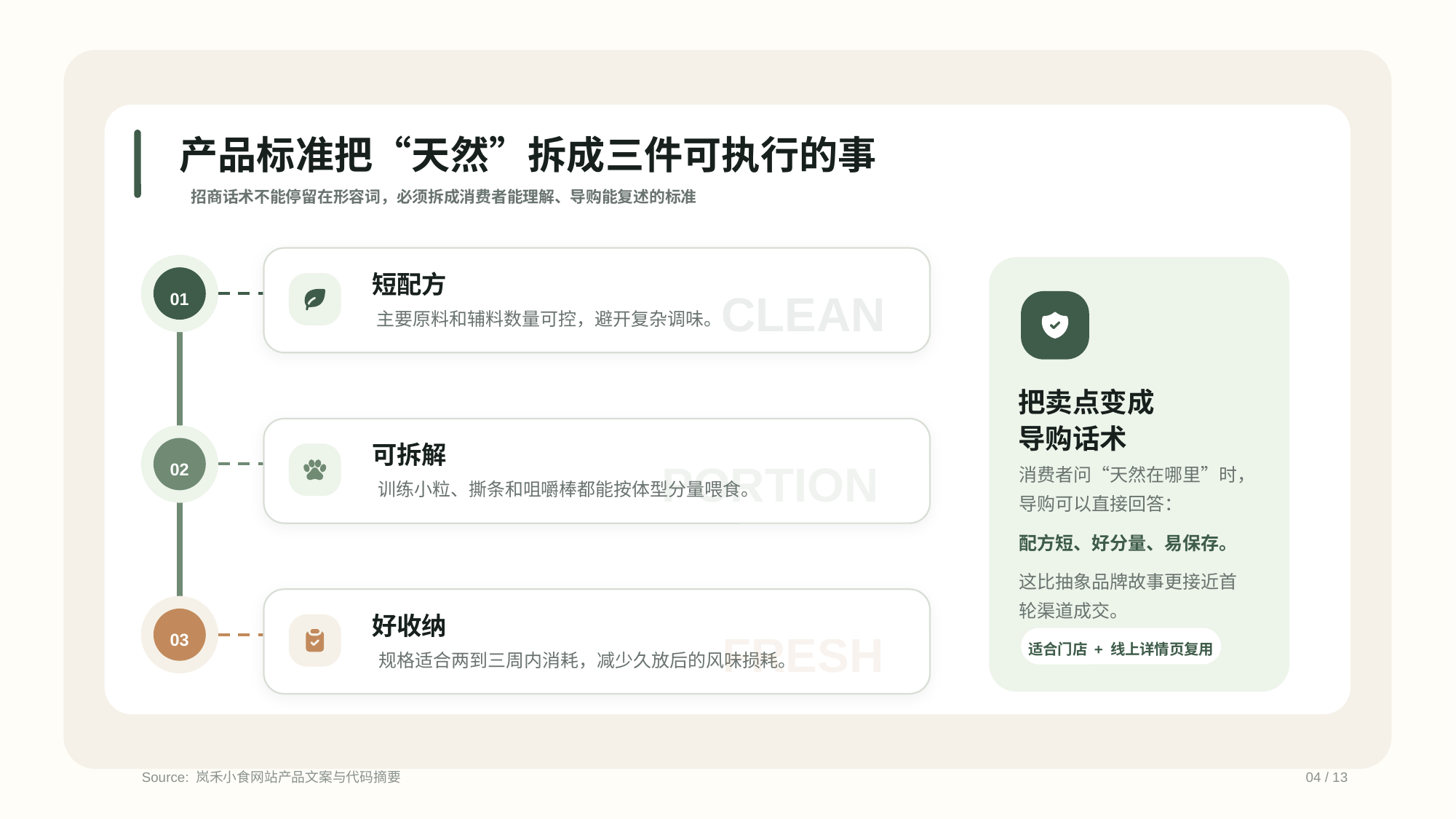

产品标准把“天然”拆成三件可执行的事
招商话术不能停留在形容词，必须拆成消费者能理解、导购能复述的标准

短配方

CLEAN
01

主要原料和辅料数量可控，避开复杂调味。

把卖点变成导购话术
消费者问“天然在哪里”时，导购可以直接回答：
配方短、好分量、易保存。
这比抽象品牌故事更接近首轮渠道成交。

适合门店 + 线上详情页复用

可拆解

PORTION
02

训练小粒、撕条和咀嚼棒都能按体型分量喂食。

好收纳

FRESH

03

规格适合两到三周内消耗，减少久放后的风味损耗。
Source: 岚禾小食网站产品文案与代码摘要
04 / 13